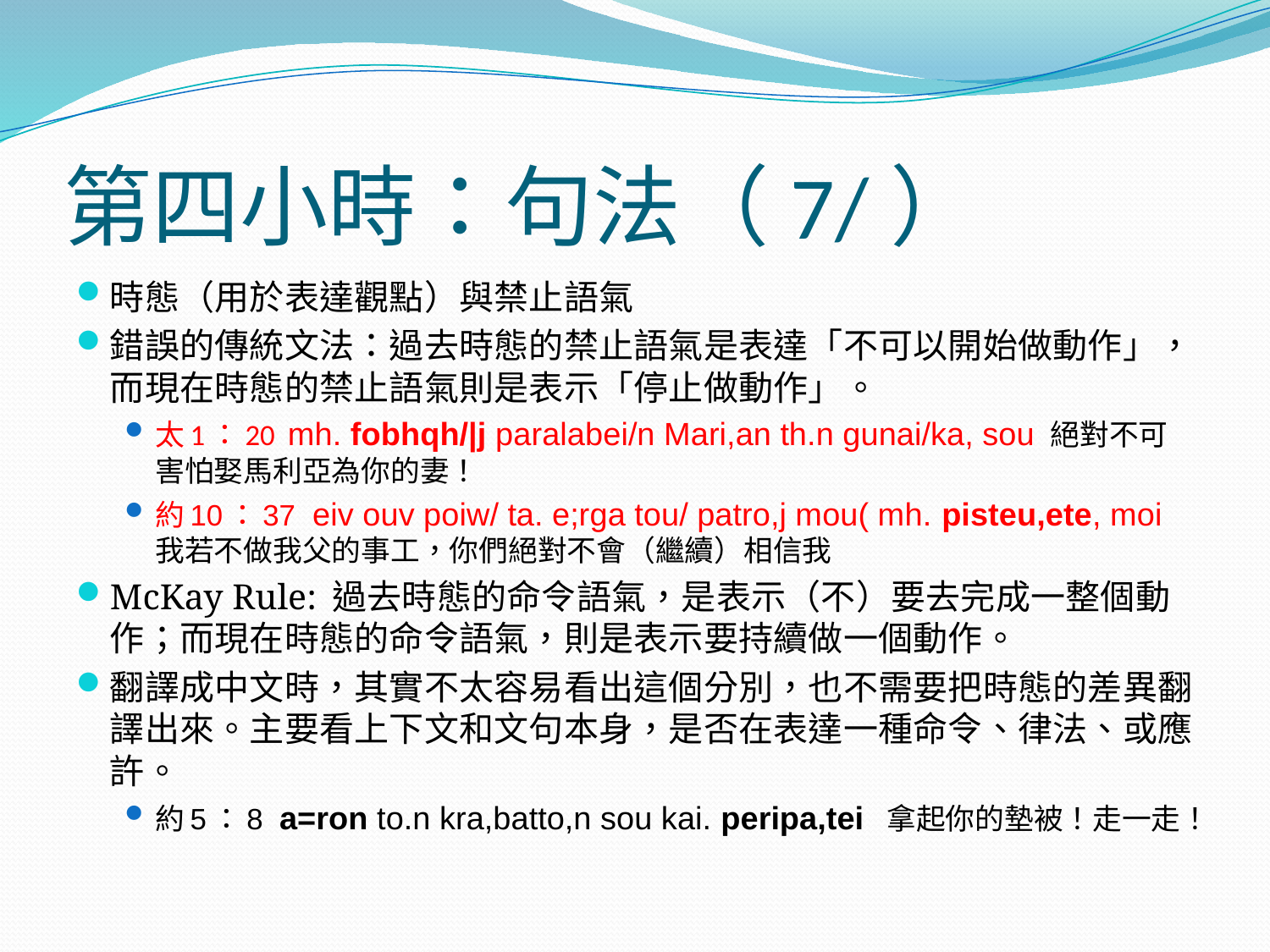

# 第四小時：句法（7/）
時態（用於表達觀點）與禁止語氣
錯誤的傳統文法：過去時態的禁止語氣是表達「不可以開始做動作」，而現在時態的禁止語氣則是表示「停止做動作」。
太1：20  mh. fobhqh/|j paralabei/n Mari,an th.n gunai/ka, sou 絕對不可害怕娶馬利亞為你的妻！
約10：37  eiv ouv poiw/ ta. e;rga tou/ patro,j mou( mh. pisteu,ete, moi  我若不做我父的事工，你們絕對不會（繼續）相信我
McKay Rule: 過去時態的命令語氣，是表示（不）要去完成一整個動作；而現在時態的命令語氣，則是表示要持續做一個動作。
翻譯成中文時，其實不太容易看出這個分別，也不需要把時態的差異翻譯出來。主要看上下文和文句本身，是否在表達一種命令、律法、或應許。
約5：8  a=ron to.n kra,batto,n sou kai. peripa,tei  拿起你的墊被！走一走！